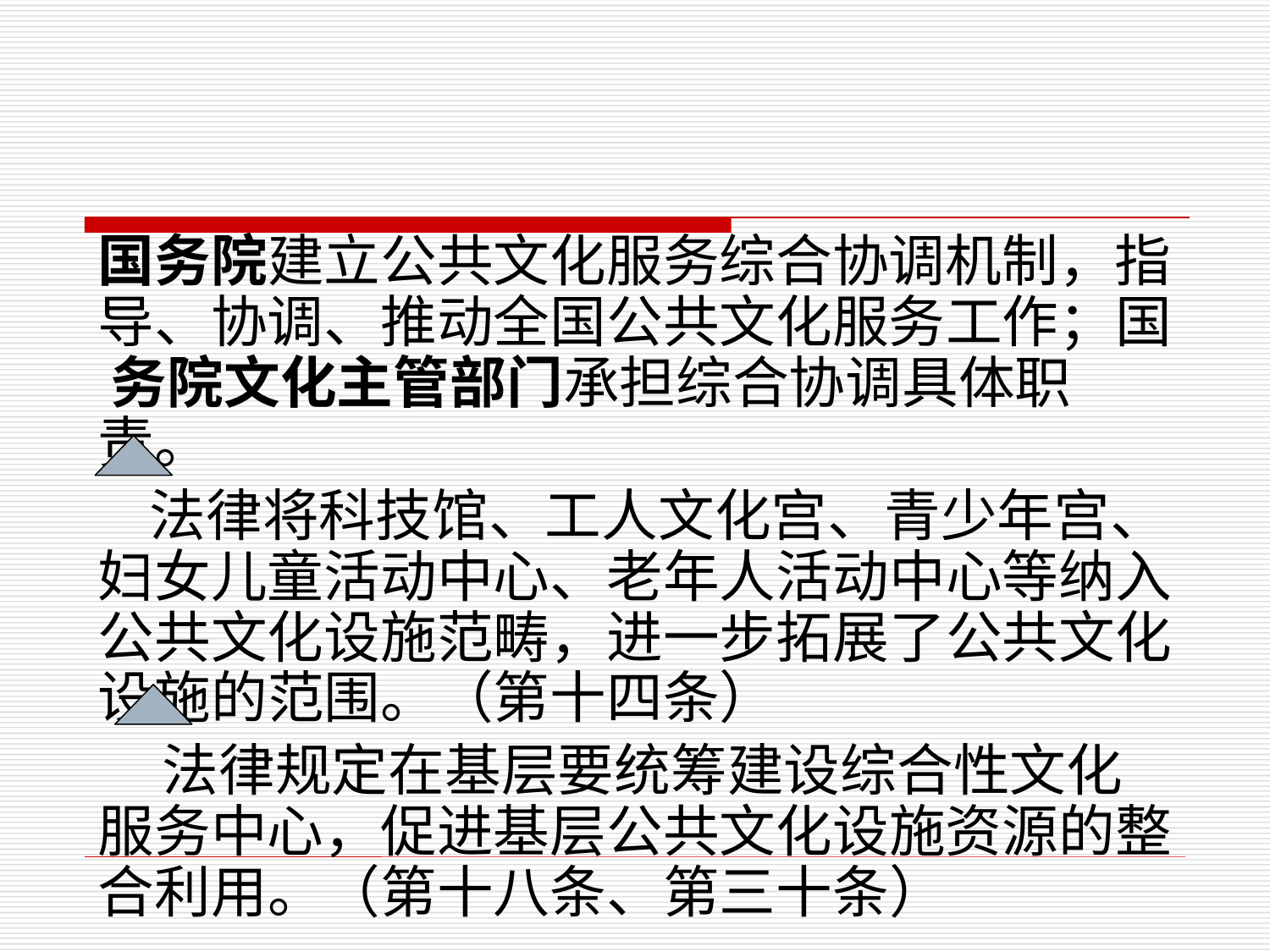

国务院建立公共文化服务综合协调机制，指导、协调、推动全国公共文化服务工作；国  务院文化主管部门承担综合协调具体职责。
   法律将科技馆、工人文化宫、青少年宫、妇女儿童活动中心、老年人活动中心等纳入公共文化设施范畴，进一步拓展了公共文化设施的范围。（第十四条）
    法律规定在基层要统筹建设综合性文化服务中心，促进基层公共文化设施资源的整合利用。（第十八条、第三十条）